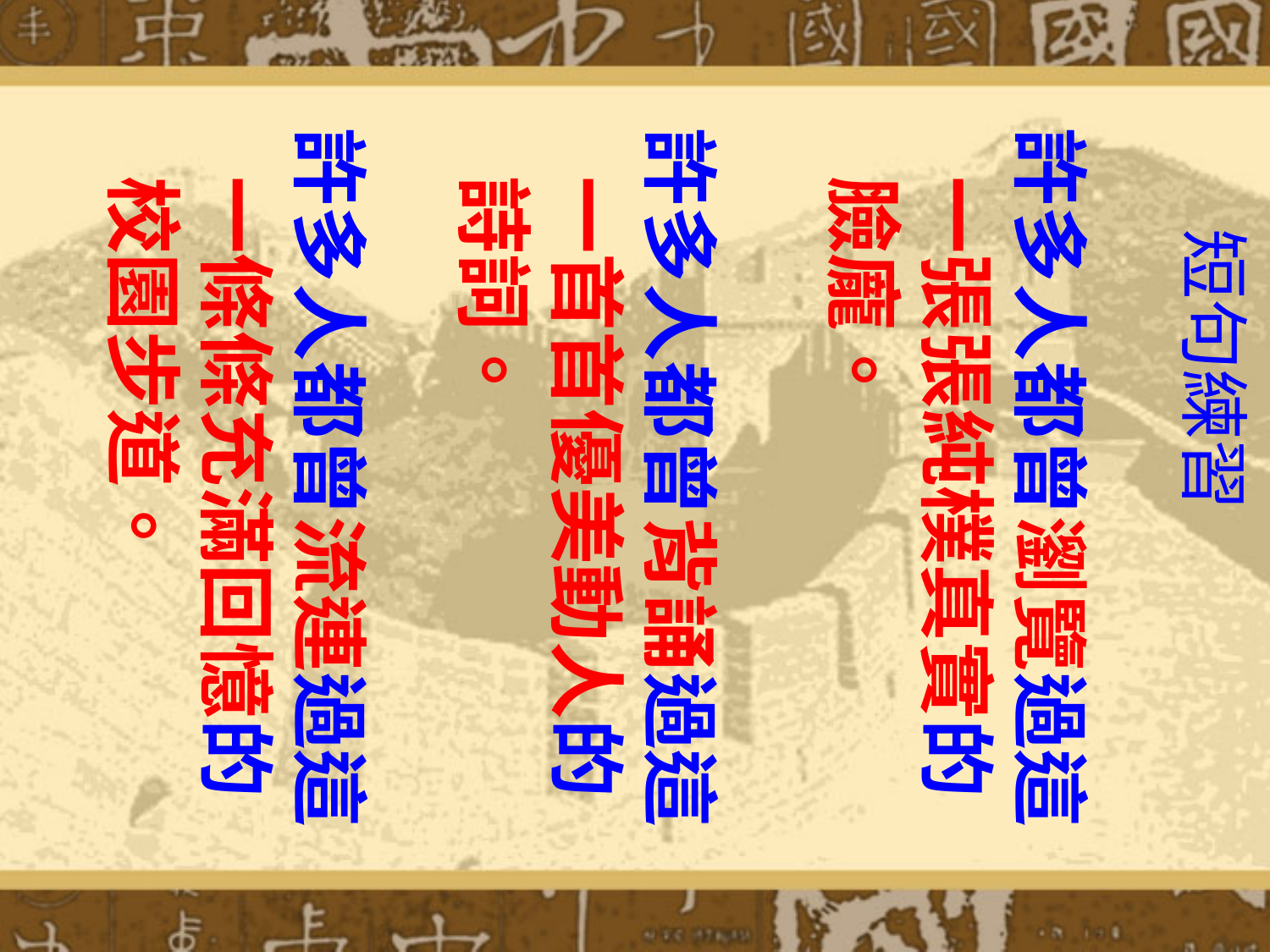

許多人都曾流連過這一條條充滿回憶的校園步道。
許多人都曾瀏覽過這一張張純樸真實的臉龐。
許多人都曾背誦過這一首首優美動人的詩詞。
短句練習